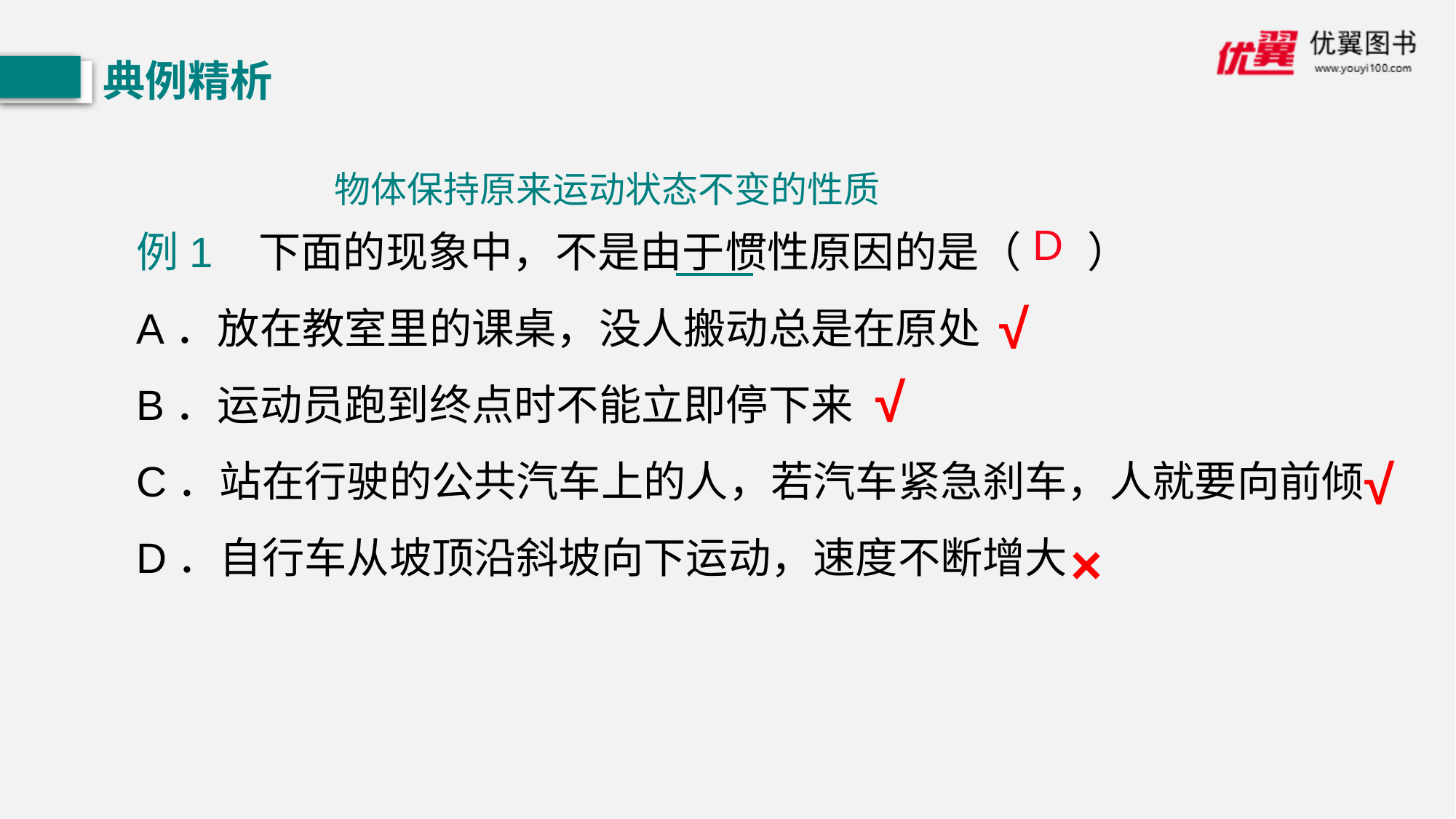

典例精析

物体保持原来运动状态不变的性质
例1   下面的现象中，不是由于惯性原因的是（       ）
A．放在教室里的课桌，没人搬动总是在原处
B．运动员跑到终点时不能立即停下来
C．站在行驶的公共汽车上的人，若汽车紧急刹车，人就要向前倾
D．自行车从坡顶沿斜坡向下运动，速度不断增大
D
√
√
√
×